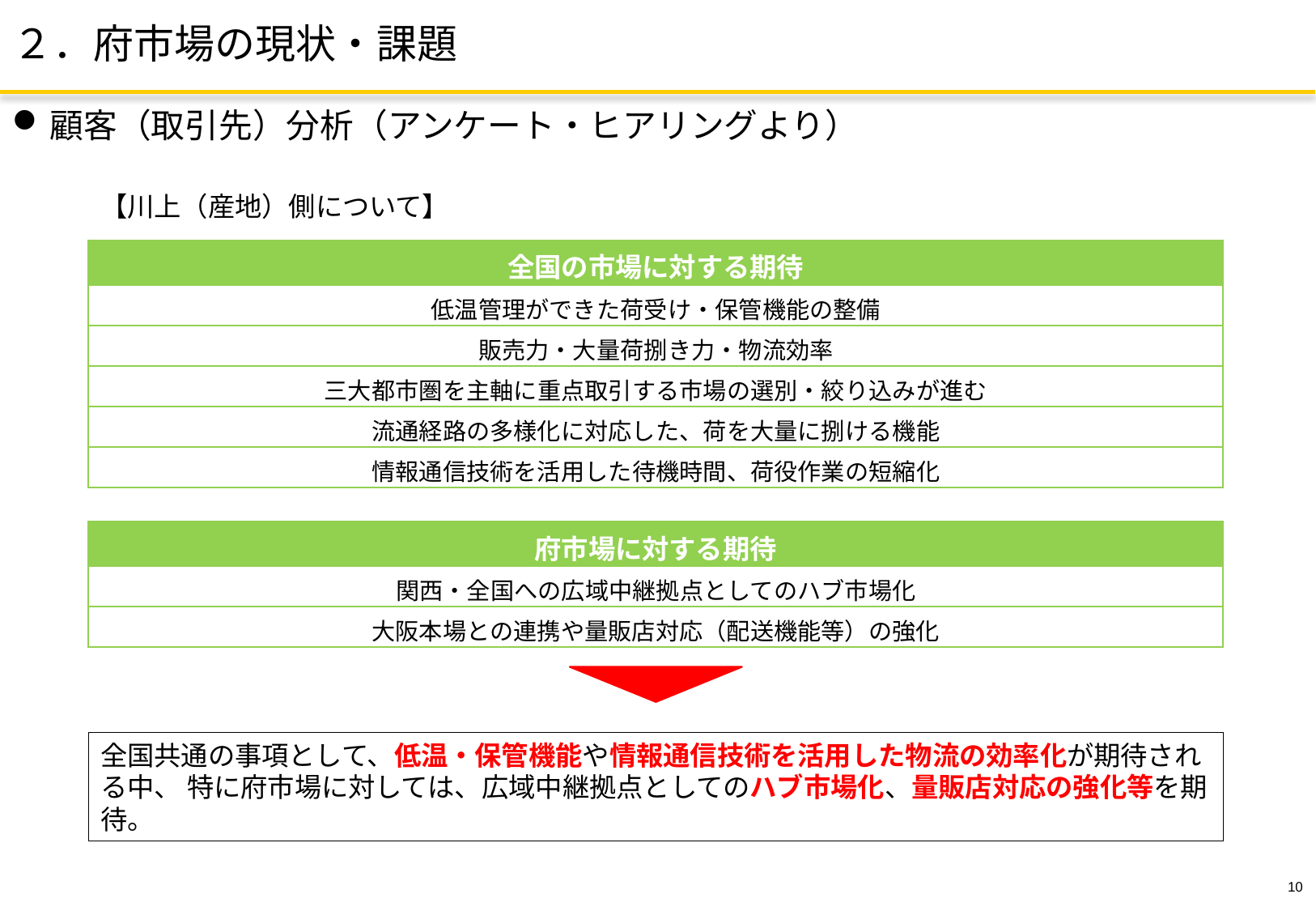

# ２．府市場の現状・課題
顧客（取引先）分析（アンケート・ヒアリングより）
【川上（産地）側について】
| 全国の市場に対する期待 |
| --- |
| 低温管理ができた荷受け・保管機能の整備 |
| 販売力・大量荷捌き力・物流効率 |
| 三大都市圏を主軸に重点取引する市場の選別・絞り込みが進む |
| 流通経路の多様化に対応した、荷を大量に捌ける機能 |
| 情報通信技術を活用した待機時間、荷役作業の短縮化 |
| 府市場に対する期待 |
| --- |
| 関西・全国への広域中継拠点としてのハブ市場化 |
| 大阪本場との連携や量販店対応（配送機能等）の強化 |

全国共通の事項として、低温・保管機能や情報通信技術を活用した物流の効率化が期待される中、 特に府市場に対しては、広域中継拠点としてのハブ市場化、量販店対応の強化等を期待。
10